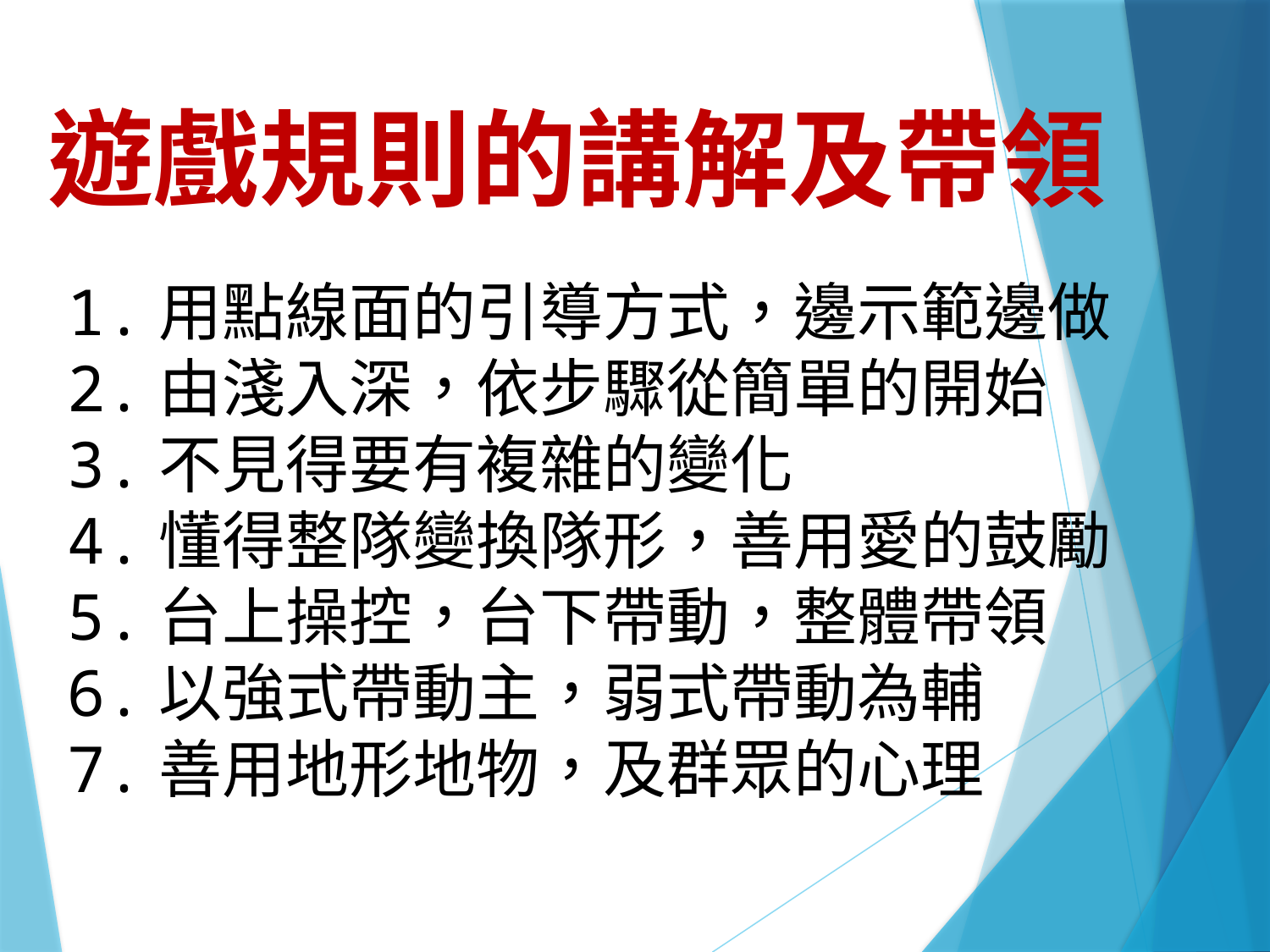

遊戲規則的講解及帶領
1.用點線面的引導方式，邊示範邊做
2.由淺入深，依步驟從簡單的開始
3.不見得要有複雜的變化
4.懂得整隊變換隊形，善用愛的鼓勵
5.台上操控，台下帶動，整體帶領
6.以強式帶動主，弱式帶動為輔
7.善用地形地物，及群眾的心理